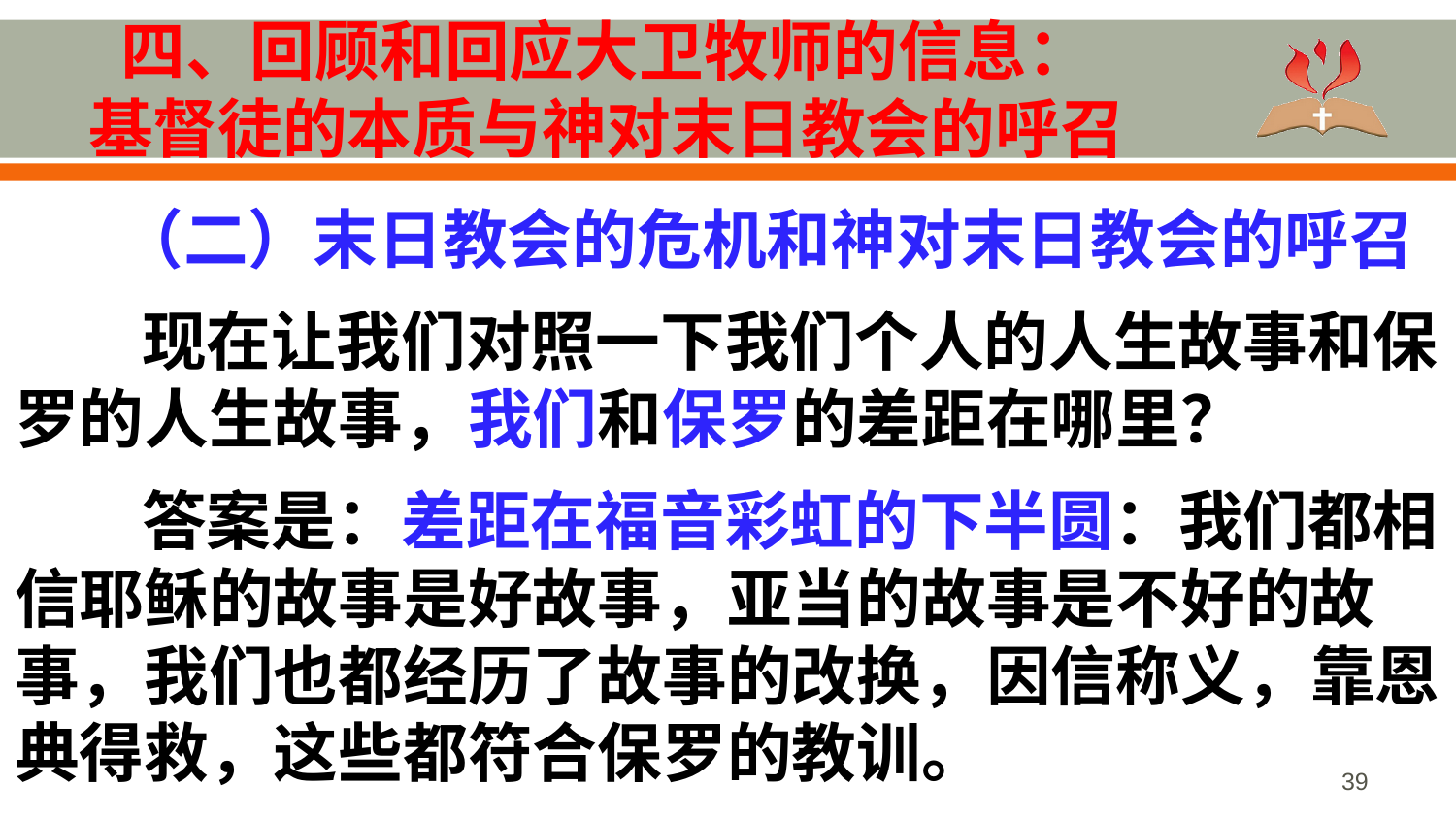

# 四、回顾和回应大卫牧师的信息： 基督徒的本质与神对末日教会的呼召
      （二）末日教会的危机和神对末日教会的呼召
现在让我们对照一下我们个人的人生故事和保罗的人生故事，我们和保罗的差距在哪里？
答案是：差距在福音彩虹的下半圆：我们都相信耶稣的故事是好故事，亚当的故事是不好的故事，我们也都经历了故事的改换，因信称义，靠恩典得救，这些都符合保罗的教训。

39